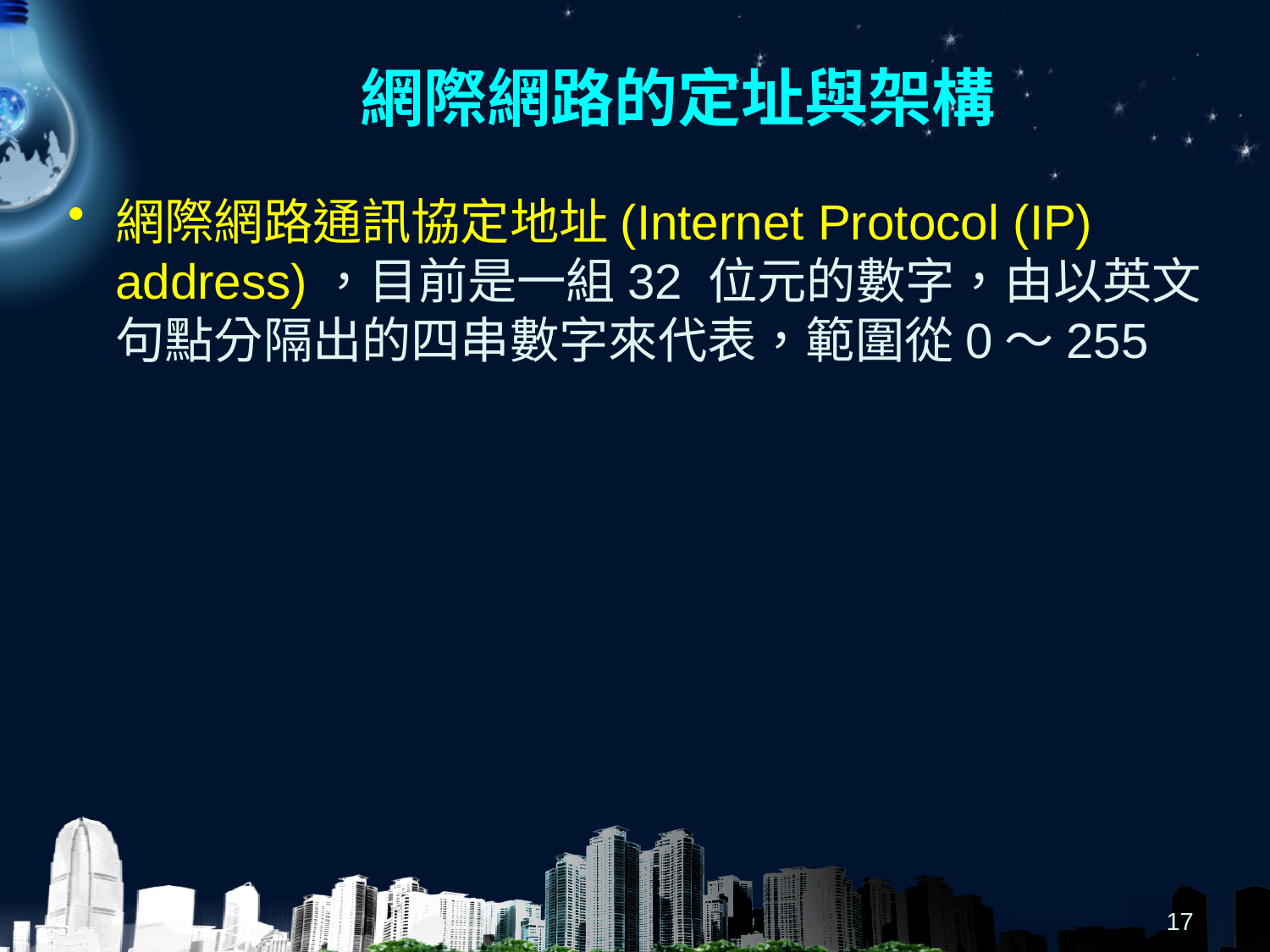

# 網際網路的定址與架構
網際網路通訊協定地址(Internet Protocol (IP) address)，目前是一組32 位元的數字，由以英文句點分隔出的四串數字來代表，範圍從0～255
17